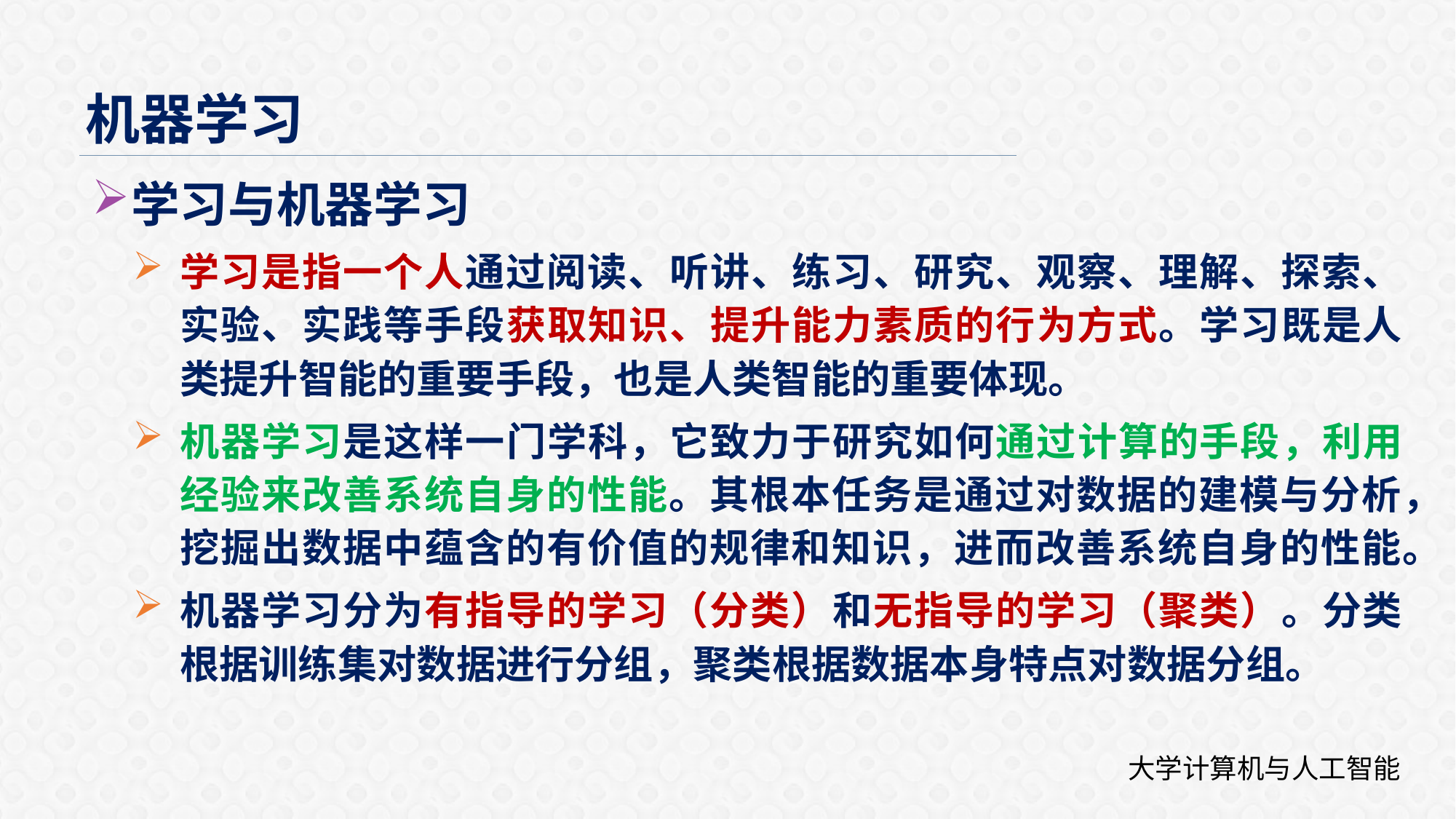

机器学习
学习与机器学习
学习是指一个人通过阅读、听讲、练习、研究、观察、理解、探索、实验、实践等手段获取知识、提升能力素质的行为方式。学习既是人类提升智能的重要手段，也是人类智能的重要体现。
机器学习是这样一门学科，它致力于研究如何通过计算的手段，利用经验来改善系统自身的性能。其根本任务是通过对数据的建模与分析，挖掘出数据中蕴含的有价值的规律和知识，进而改善系统自身的性能。
机器学习分为有指导的学习（分类）和无指导的学习（聚类）。分类根据训练集对数据进行分组，聚类根据数据本身特点对数据分组。